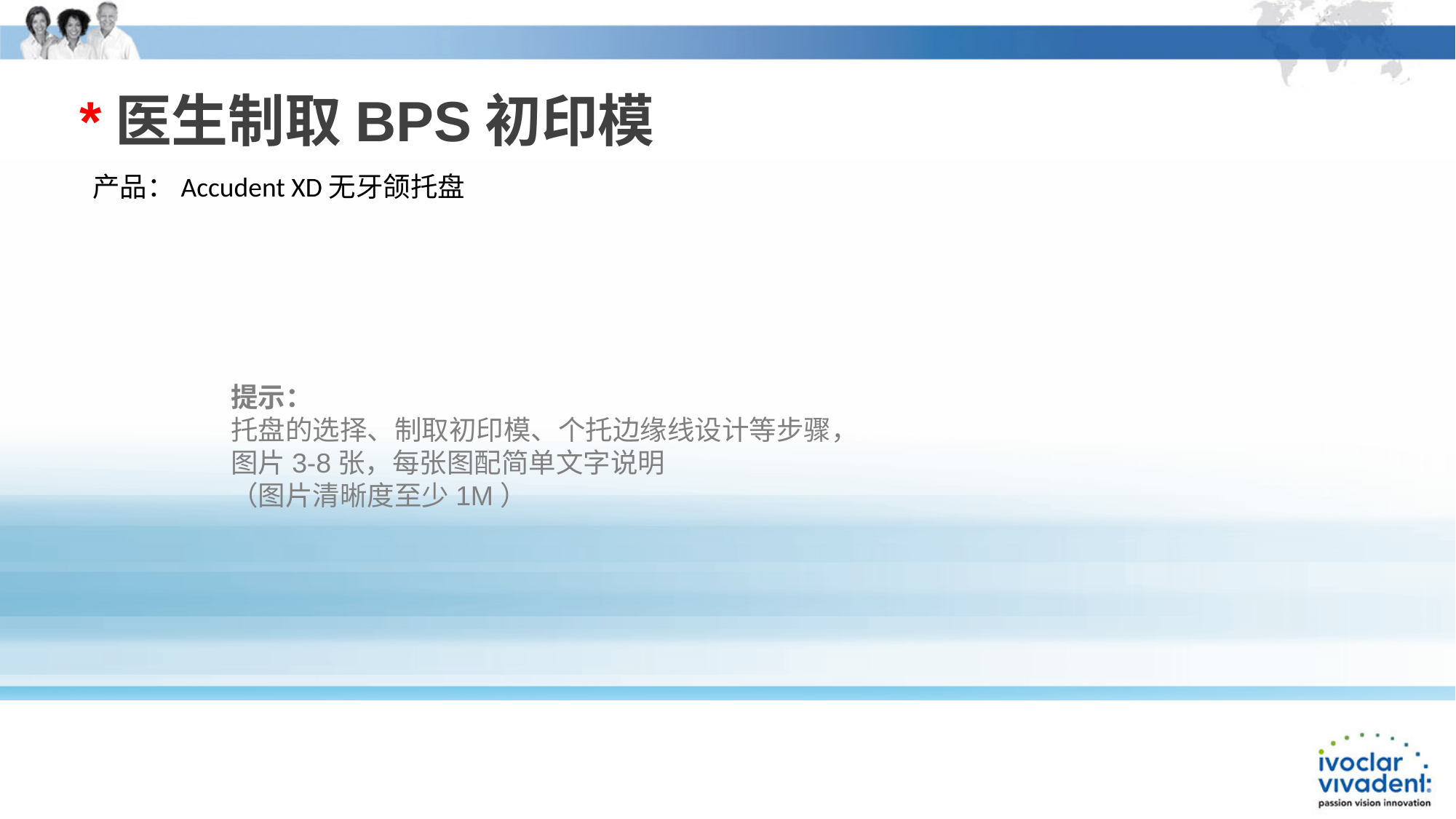

# *医生制取BPS初印模
产品：Accudent XD无牙颌托盘
提示：
托盘的选择、制取初印模、个托边缘线设计等步骤，
图片3-8张，每张图配简单文字说明
（图片清晰度至少1M）